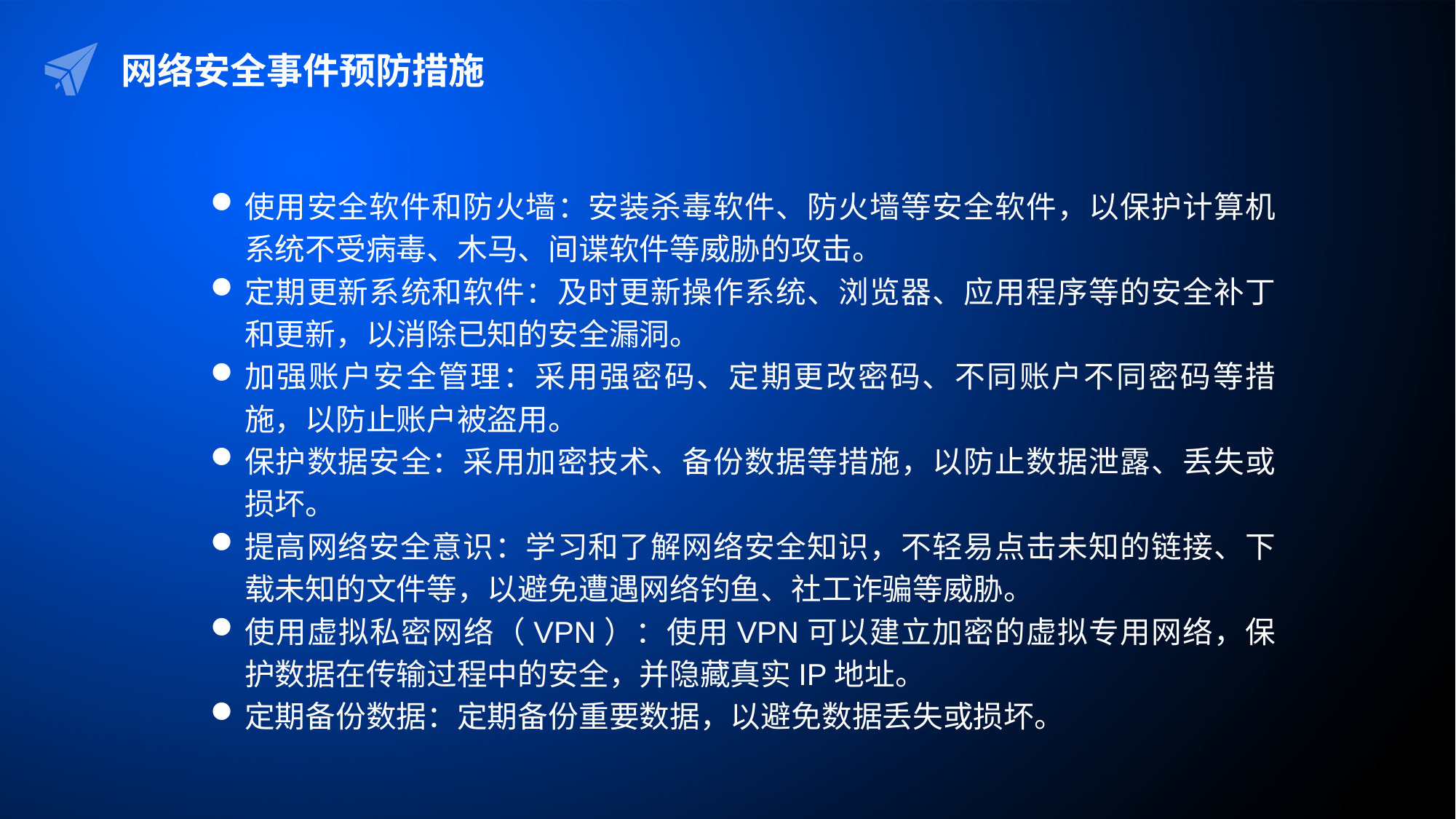

网络安全事件预防措施

使用安全软件和防火墙：安装杀毒软件、防火墙等安全软件，以保护计算机系统不受病毒、木马、间谍软件等威胁的攻击。
定期更新系统和软件：及时更新操作系统、浏览器、应用程序等的安全补丁和更新，以消除已知的安全漏洞。
加强账户安全管理：采用强密码、定期更改密码、不同账户不同密码等措施，以防止账户被盗用。
保护数据安全：采用加密技术、备份数据等措施，以防止数据泄露、丢失或损坏。
提高网络安全意识：学习和了解网络安全知识，不轻易点击未知的链接、下载未知的文件等，以避免遭遇网络钓鱼、社工诈骗等威胁。
使用虚拟私密网络（VPN）：使用VPN可以建立加密的虚拟专用网络，保护数据在传输过程中的安全，并隐藏真实IP地址。
定期备份数据：定期备份重要数据，以避免数据丢失或损坏。